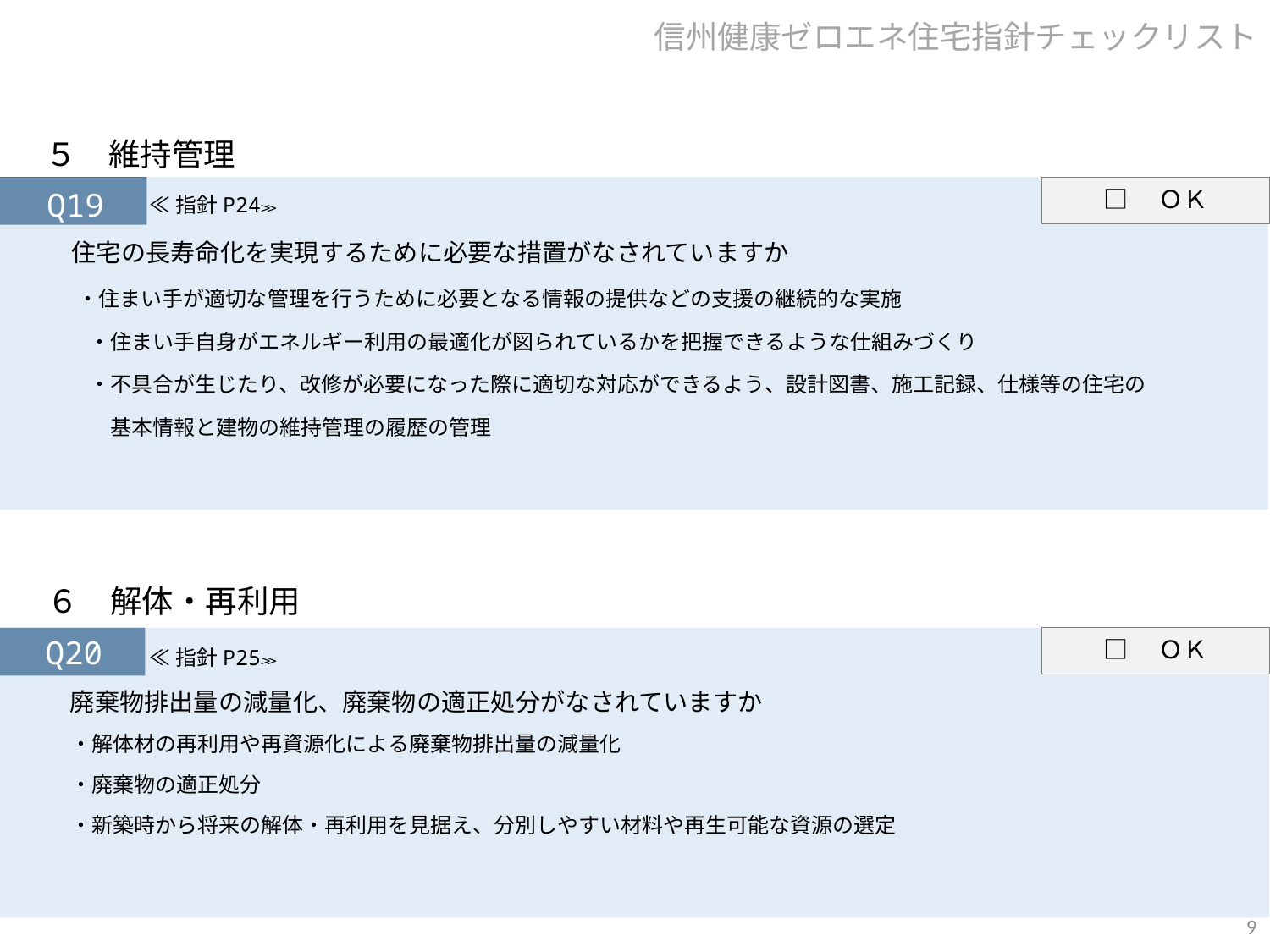

信州健康ゼロエネ住宅指針チェックリスト
５　維持管理

□　ＯＫ
Q19
　住宅の長寿命化を実現するために必要な措置がなされていますか
　  ・住まい手が適切な管理を行うために必要となる情報の提供などの支援の継続的な実施
　　・住まい手自身がエネルギー利用の最適化が図られているかを把握できるような仕組みづくり
　　・不具合が生じたり、改修が必要になった際に適切な対応ができるよう、設計図書、施工記録、仕様等の住宅の
　　　基本情報と建物の維持管理の履歴の管理
≪指針P24≫
６　解体・再利用

□　ＯＫ

Q20
　廃棄物排出量の減量化、廃棄物の適正処分がなされていますか
　 ・解体材の再利用や再資源化による廃棄物排出量の減量化
　 ・廃棄物の適正処分
　 ・新築時から将来の解体・再利用を見据え、分別しやすい材料や再生可能な資源の選定
≪指針P25≫
9